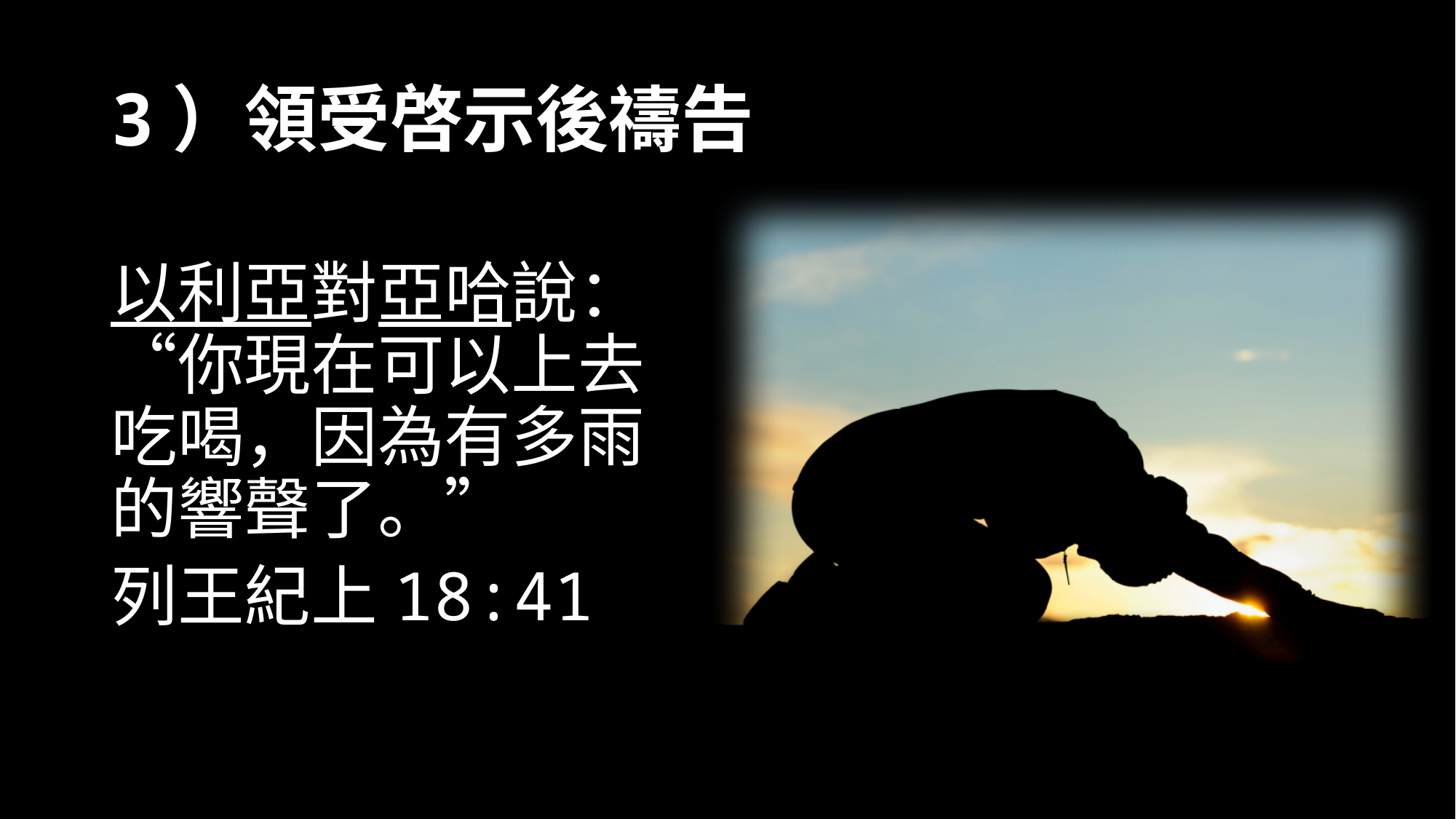

# 3）領受啓示後禱告

以利亞對亞哈說：“你現在可以上去吃喝，因為有多雨的響聲了。”
列王紀上18:41